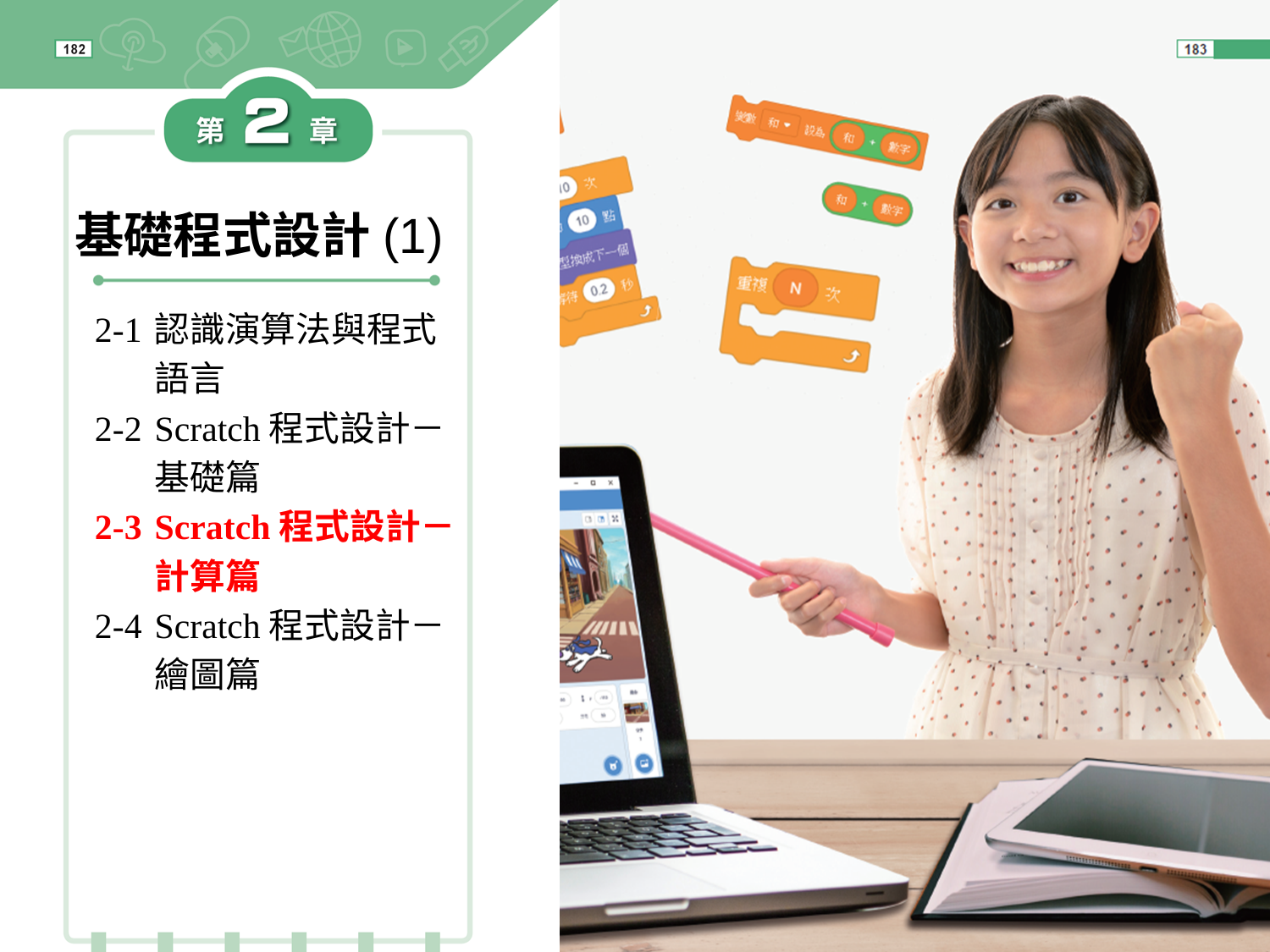

基礎程式設計(1)
2-1	認識演算法與程式語言
2-2	Scratch程式設計－基礎篇
2-3	Scratch程式設計－計算篇
2-4	Scratch程式設計－繪圖篇